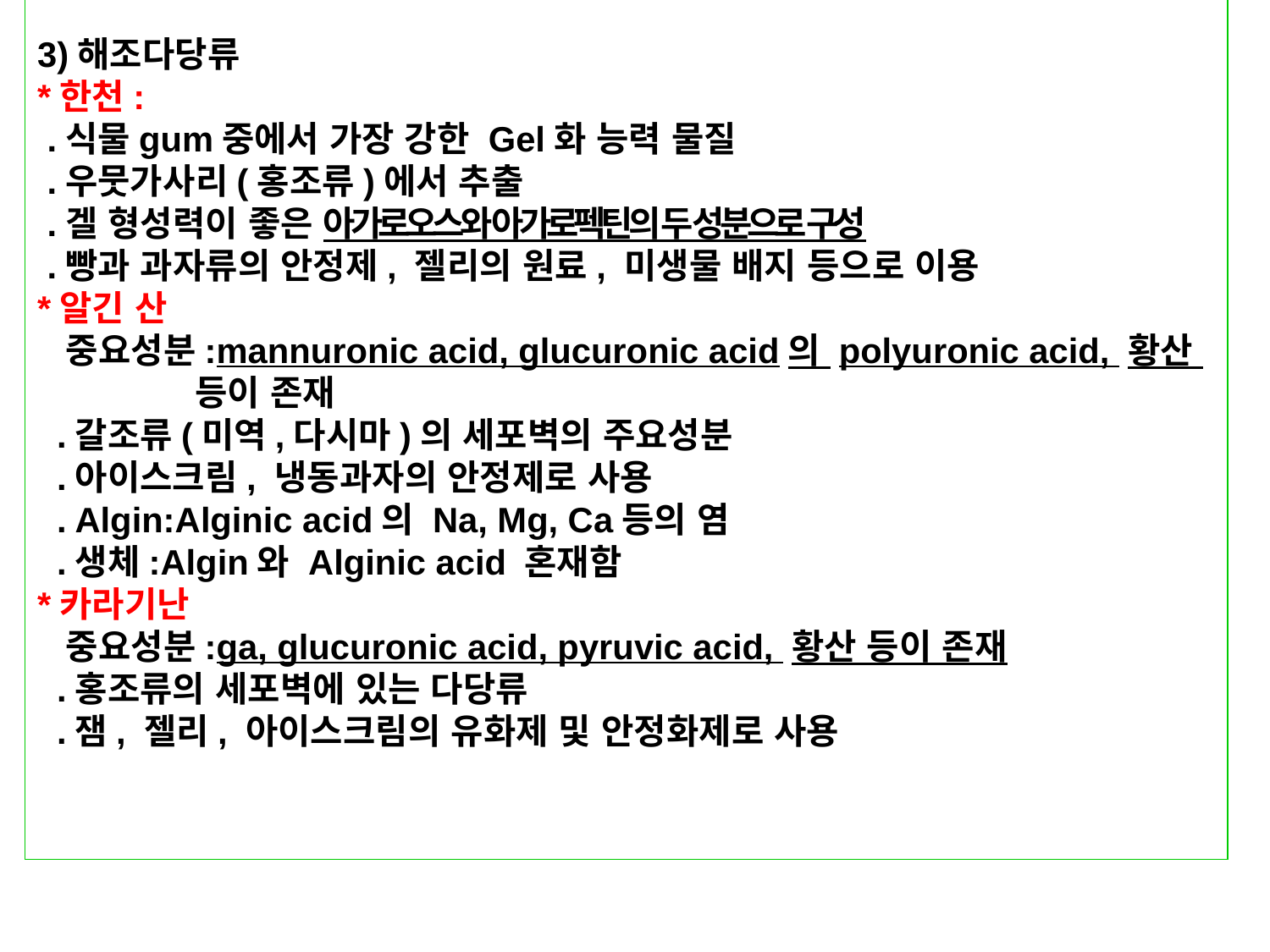

3)해조다당류
*한천:
 .식물gum중에서 가장 강한 Gel화 능력 물질
 .우뭇가사리(홍조류)에서 추출
 .겔 형성력이 좋은 아가로오스와 아가로펙틴의 두 성분으로 구성
 .빵과 과자류의 안정제, 젤리의 원료, 미생물 배지 등으로 이용
*알긴 산
  중요성분:mannuronic acid, glucuronic acid의 polyuronic acid, 황산
               등이 존재
  .갈조류(미역,다시마)의 세포벽의 주요성분
  .아이스크림, 냉동과자의 안정제로 사용
  . Algin:Alginic acid의 Na, Mg, Ca등의 염
  .생체:Algin와 Alginic acid 혼재함
*카라기난
  중요성분:ga, glucuronic acid, pyruvic acid, 황산 등이 존재
  .홍조류의 세포벽에 있는 다당류
  .잼, 젤리, 아이스크림의 유화제 및 안정화제로 사용